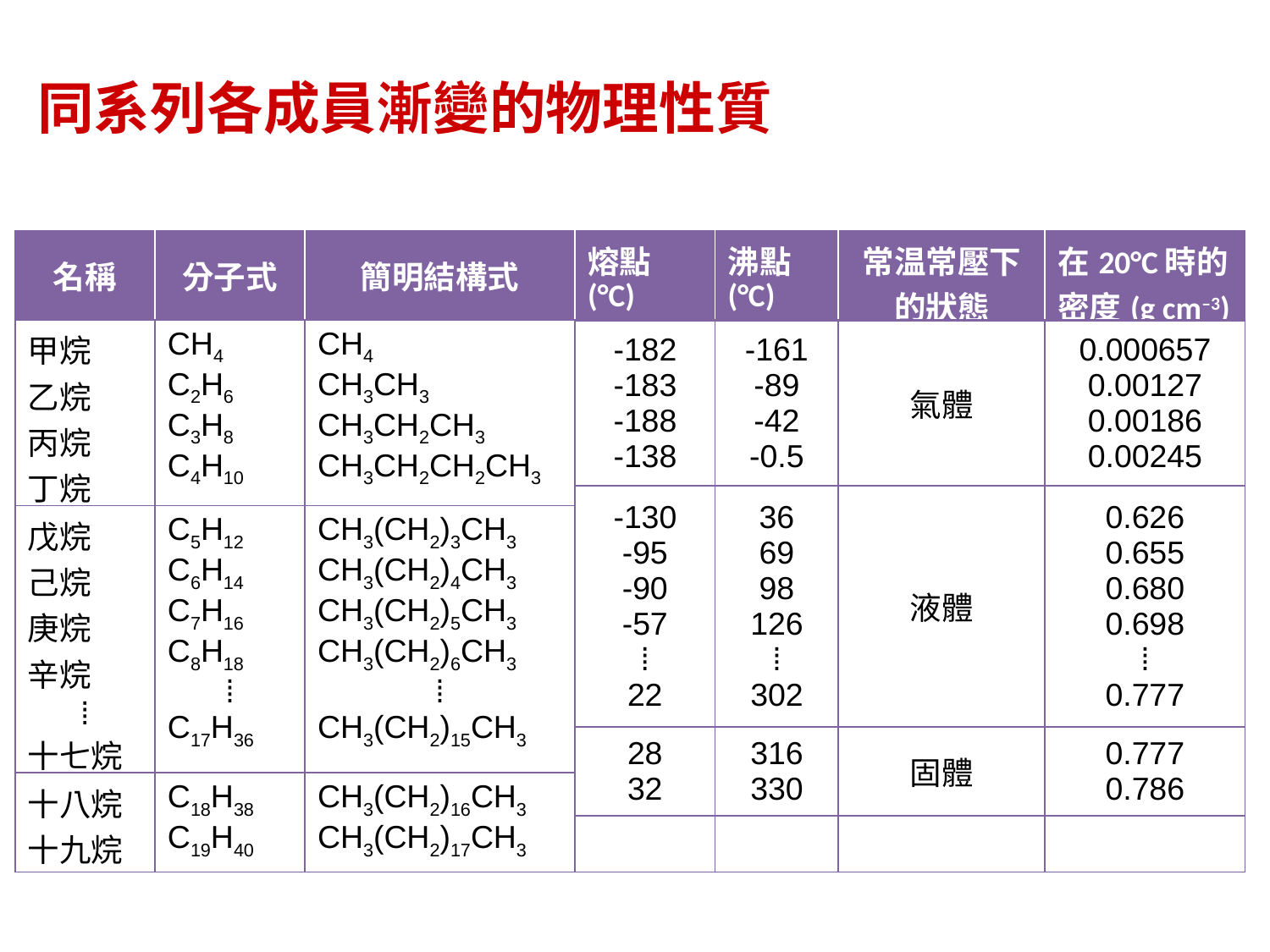

同系列各成員漸變的物理性質
| 名稱 | 分子式 | 簡明結構式 | 熔點(°C) | 沸點(°C) | 常温常壓下的狀態 | 在20°C時的密度(g cm–3) |
| --- | --- | --- | --- | --- | --- | --- |
| 甲烷 乙烷 丙烷 丁烷 | CH4 C2H6 C3H8 C4H10 | CH4 CH3CH3 CH3CH2CH3 CH3CH2CH2CH3 |  |  |  |  |
| 戊烷 己烷 庚烷 辛烷 ⁞ 十七烷 | C5H12 C6H14 C7H16 C8H18 ⁞ C17H36 | CH3(CH2)3CH3 CH3(CH2)4CH3 CH3(CH2)5CH3 CH3(CH2)6CH3 ⁞ CH3(CH2)15CH3 |  |  |  |  |
| 十八烷 十九烷 | C18H38 C19H40 | CH3(CH2)16CH3 CH3(CH2)17CH3 |  |  |  |  |
| -182 -183 -188 -138 |
| --- |
| -130 -95 -90 -57 ⁞ 22 |
| 28 32 |
| -161 -89 -42 -0.5 |
| --- |
| 36 69 98 126 ⁞ 302 |
| 316 330 |
| 氣體 |
| --- |
| 液體 |
| 固體 |
| 0.000657 0.00127 0.00186 0.00245 |
| --- |
| 0.626 0.655 0.680 0.698 ⁞ 0.777 |
| 0.777 0.786 |